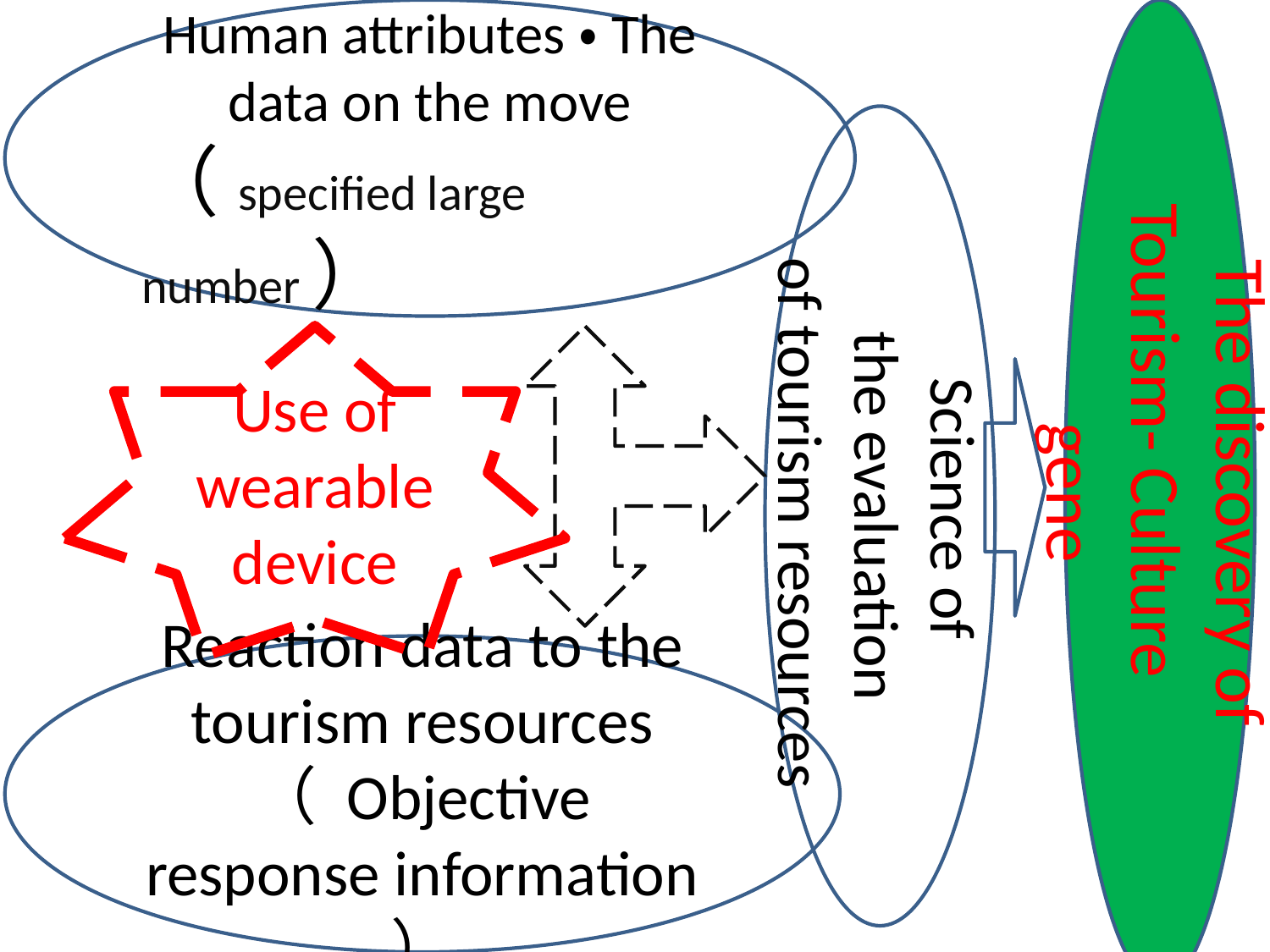

Human attributes・The data on the move
（specified large number）
The discovery of Tourism- Culture　gene
Science of
the evaluation
 of tourism resources
Use of wearable device

Reaction data to the tourism resources
（ Objective response information ）